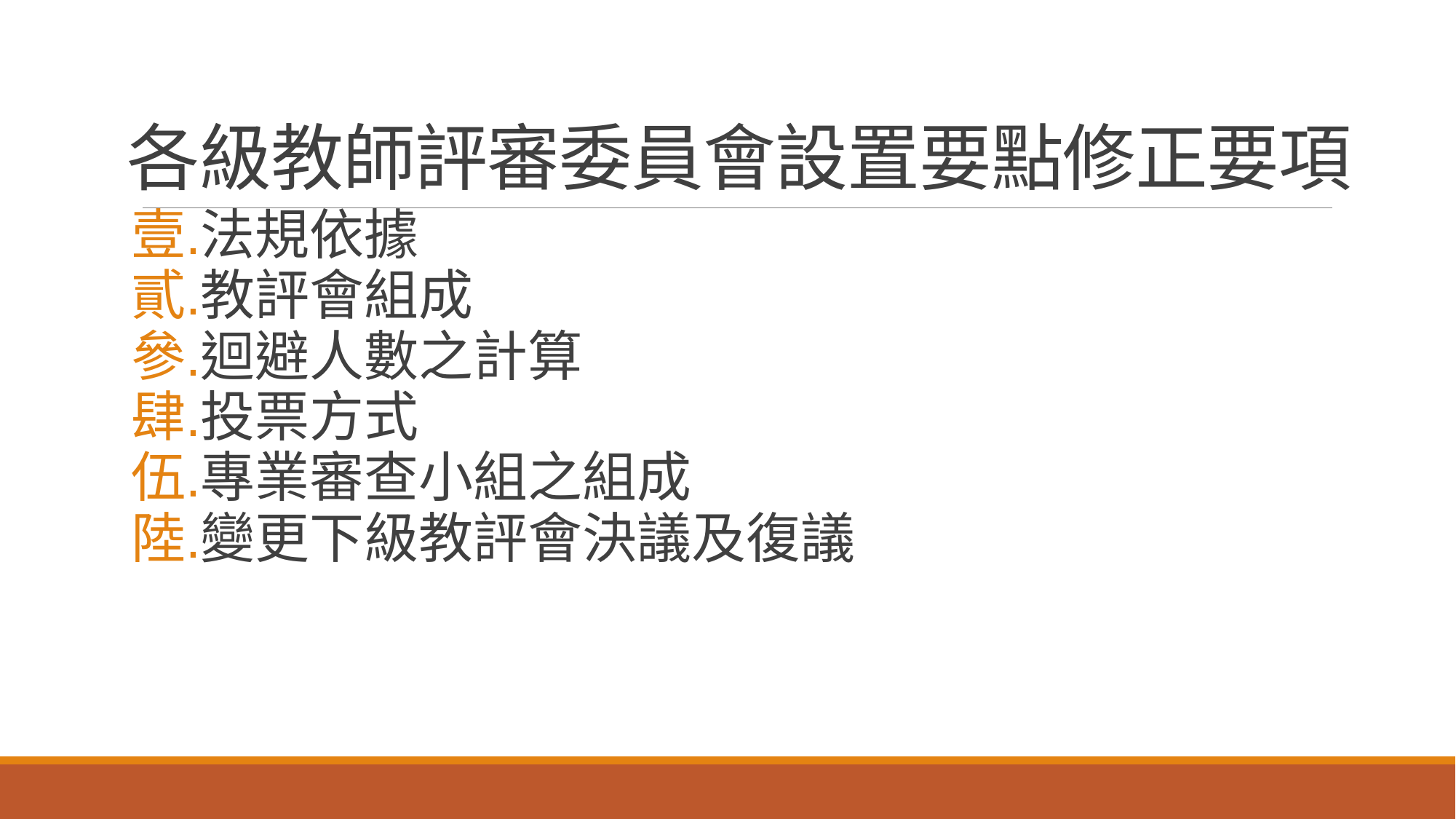

# 各級教師評審委員會設置要點修正要項
法規依據
教評會組成
迴避人數之計算
投票方式
專業審查小組之組成
變更下級教評會決議及復議